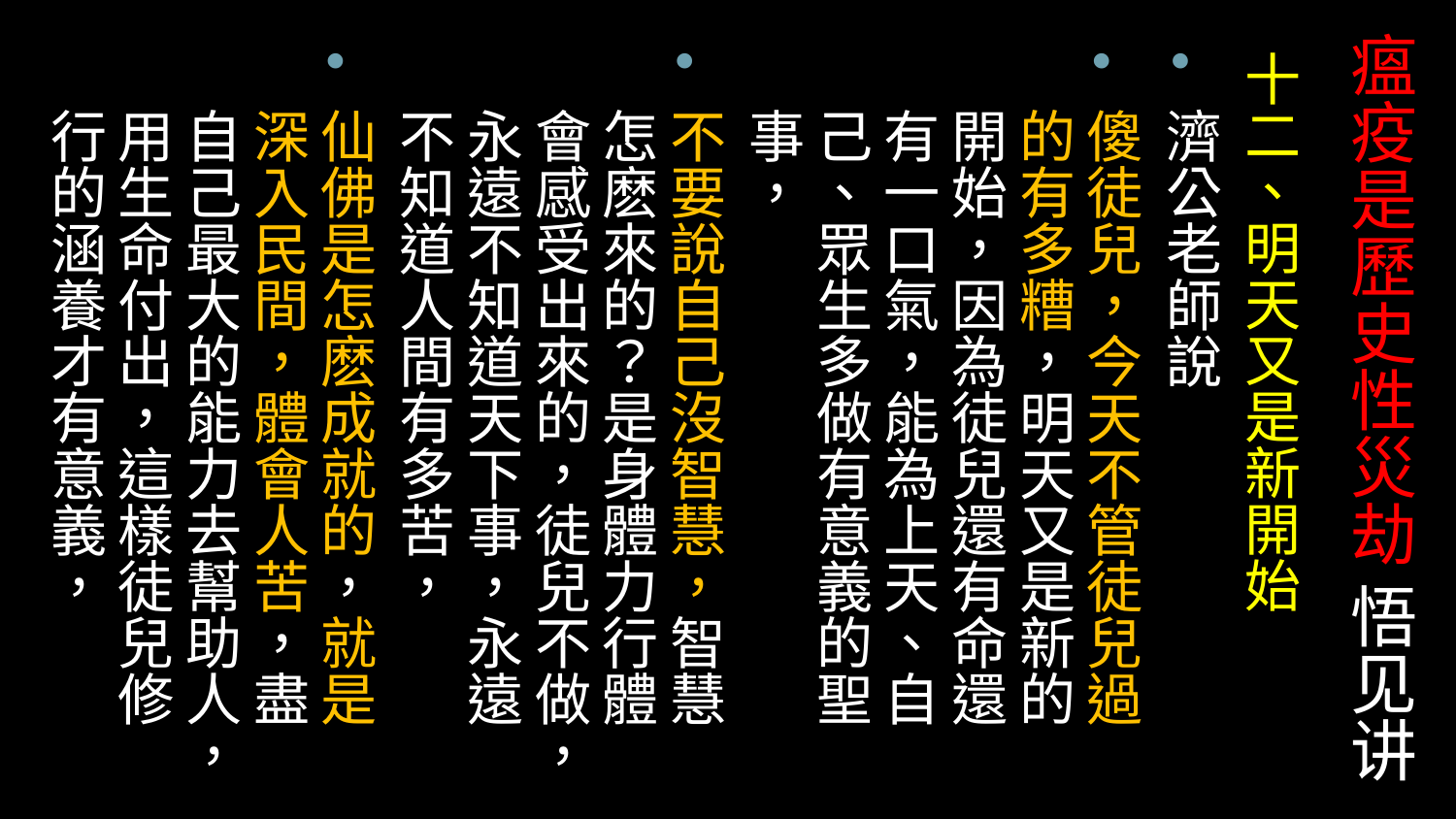

# 瘟疫是歷史性災劫 悟见讲
十二、明天又是新開始
濟公老師說
傻徒兒，今天不管徒兒過的有多糟，明天又是新的開始，因為徒兒還有命還有一口氣，能為上天、自己、眾生多做有意義的聖事，
不要說自己沒智慧，智慧怎麽來的？是身體力行體會感受出來的，徒兒不做，永遠不知道天下事，永遠不知道人間有多苦，
仙佛是怎麽成就的，就是深入民間，體會人苦，盡自己最大的能力去幫助人，用生命付出，這樣徒兒修行的涵養才有意義，